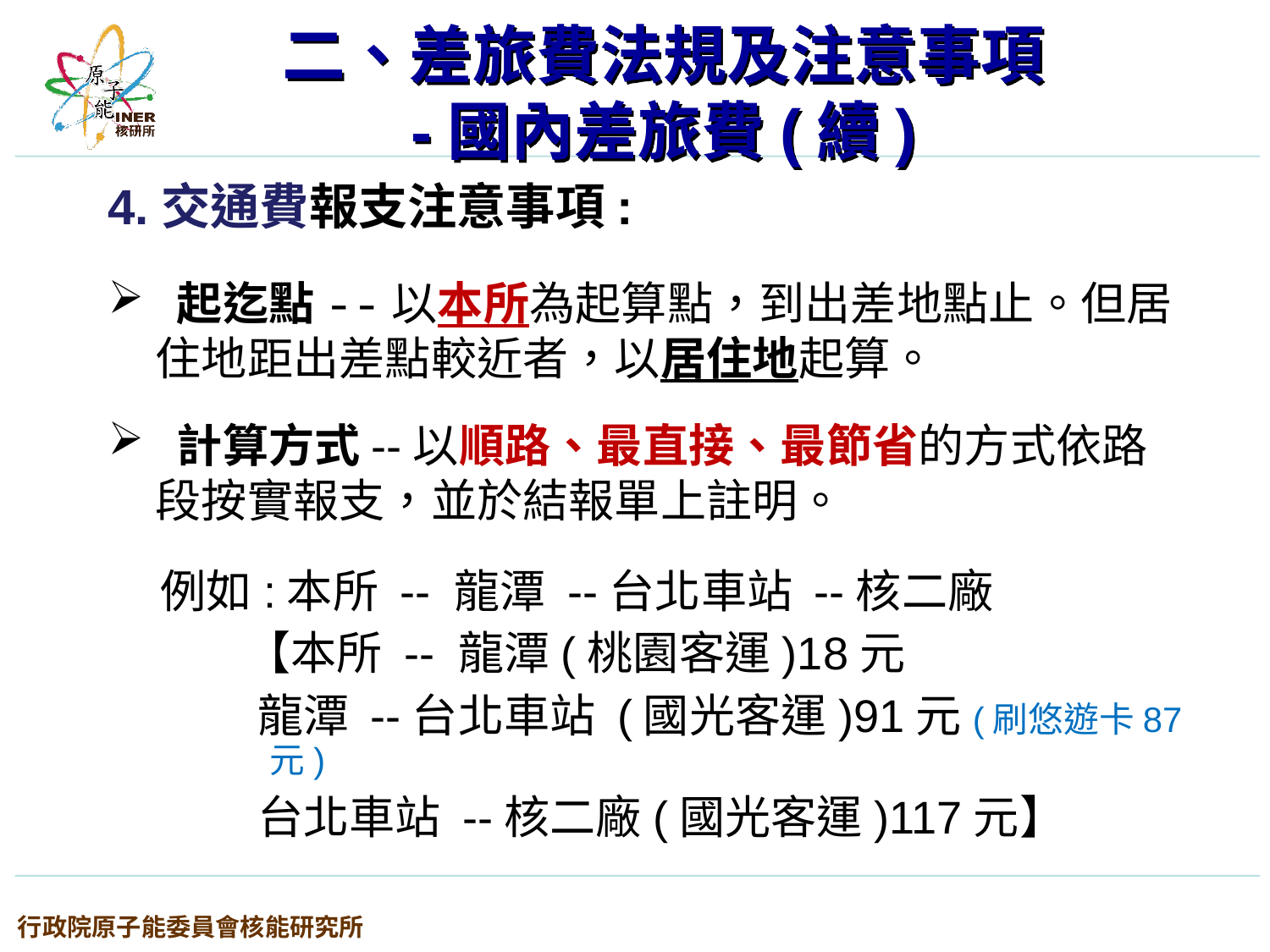

二、差旅費法規及注意事項
-國內差旅費(續)
4.交通費報支注意事項:
 起迄點--以本所為起算點，到出差地點止。但居住地距出差點較近者，以居住地起算。
 計算方式--以順路、最直接、最節省的方式依路段按實報支，並於結報單上註明。
    例如:本所 -- 龍潭 --台北車站 --核二廠
【本所 -- 龍潭(桃園客運)18元
龍潭 --台北車站 (國光客運)91元(刷悠遊卡87元)
台北車站 --核二廠(國光客運)117元】